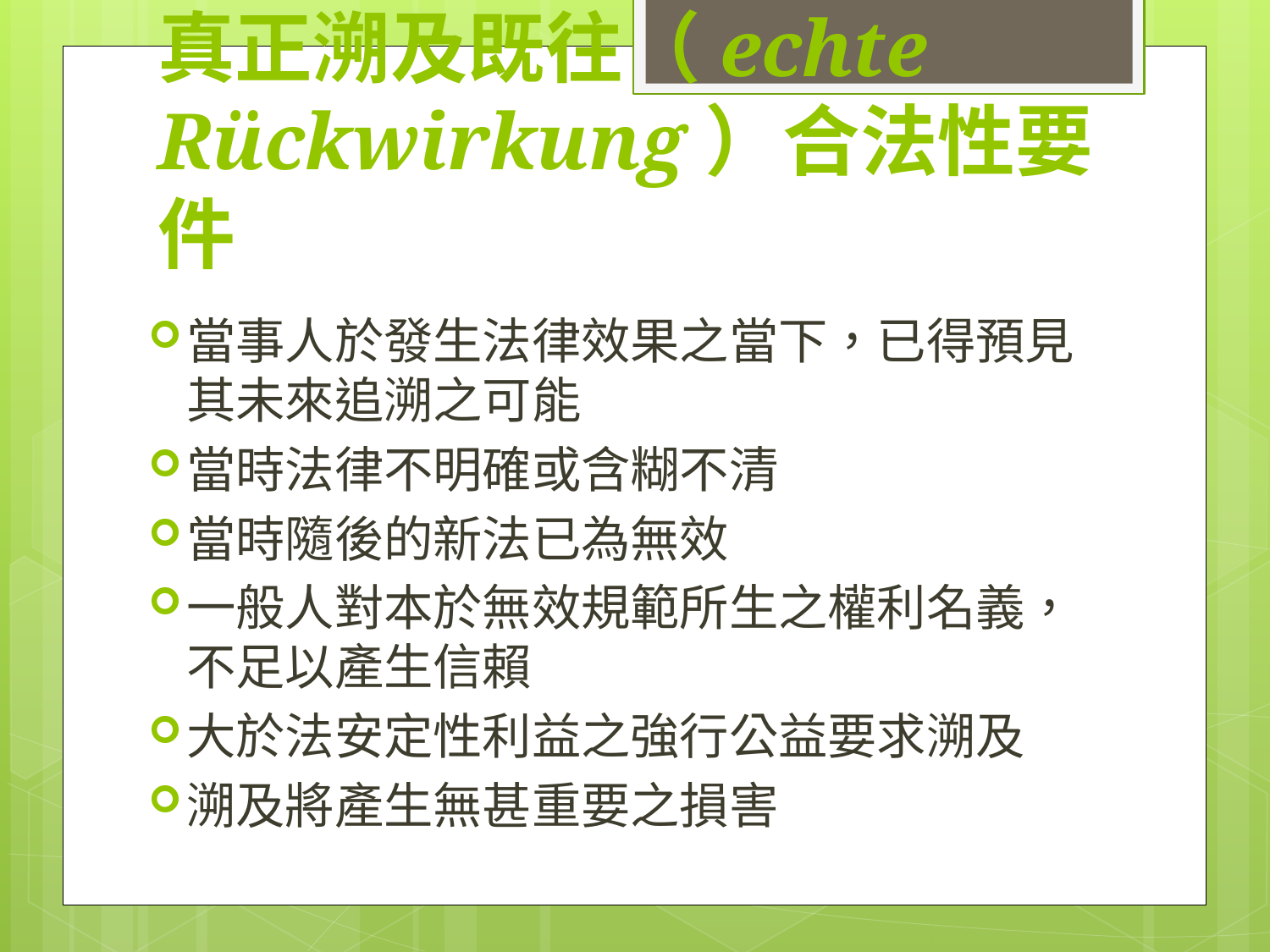

# 真正溯及既往（echte Rückwirkung）合法性要件
當事人於發生法律效果之當下，已得預見其未來追溯之可能
當時法律不明確或含糊不清
當時隨後的新法已為無效
一般人對本於無效規範所生之權利名義，不足以產生信賴
大於法安定性利益之強行公益要求溯及
溯及將產生無甚重要之損害